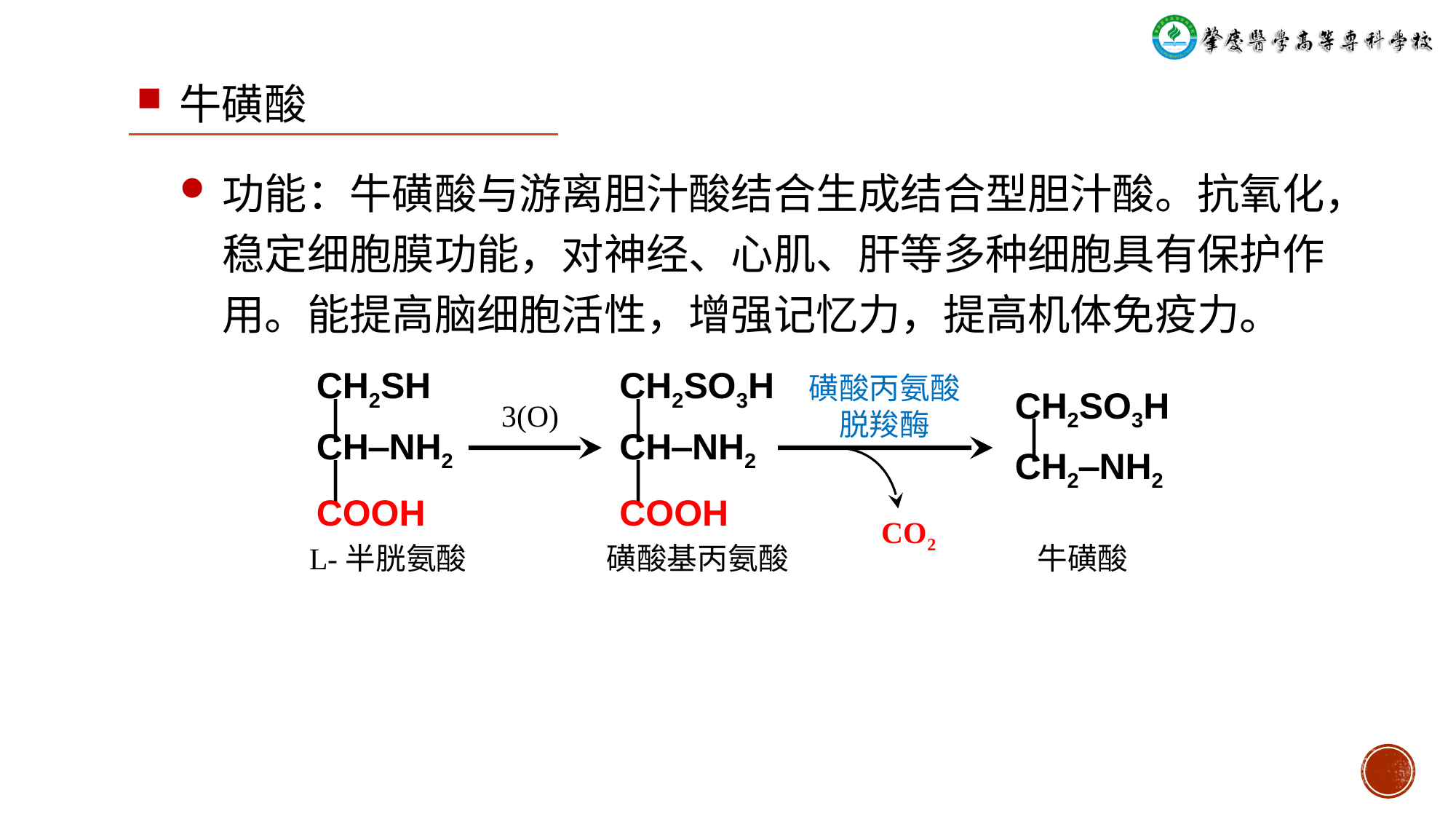

牛磺酸
功能：牛磺酸与游离胆汁酸结合生成结合型胆汁酸。抗氧化，稳定细胞膜功能，对神经、心肌、肝等多种细胞具有保护作用。能提高脑细胞活性，增强记忆力，提高机体免疫力。
磺酸丙氨酸脱羧酶
CH2SH
 ׀
CH‒NH2
 ׀
COOH
CH2SO3H
 ׀
CH‒NH2
 ׀
COOH
3(O)
CH2SO3H
 ׀
CH2‒NH2

CO2
L-半胱氨酸
磺酸基丙氨酸
牛磺酸